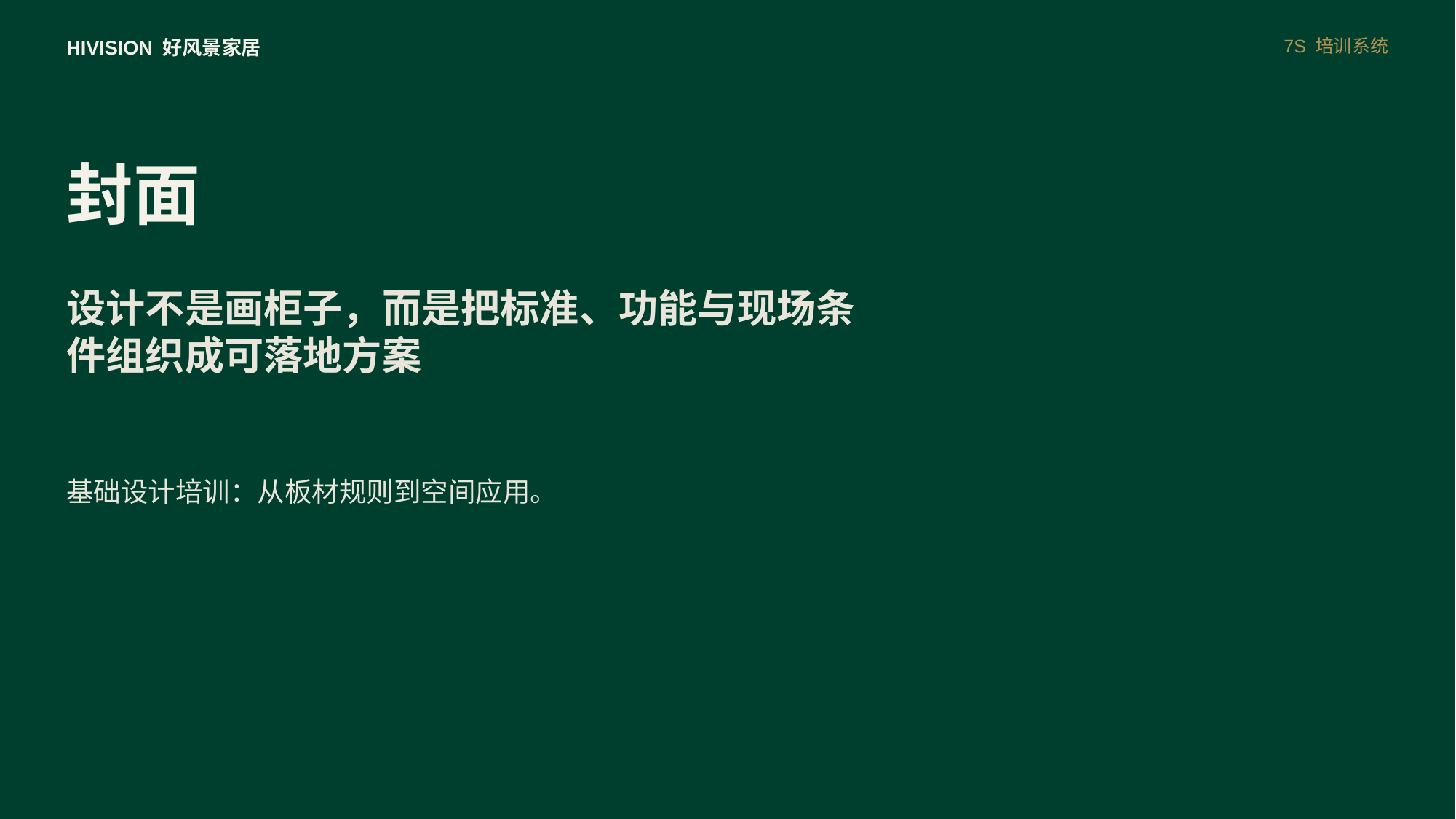

HIVISION 好风景家居
7S 培训系统
封面
设计不是画柜子，而是把标准、功能与现场条件组织成可落地方案
基础设计培训：从板材规则到空间应用。